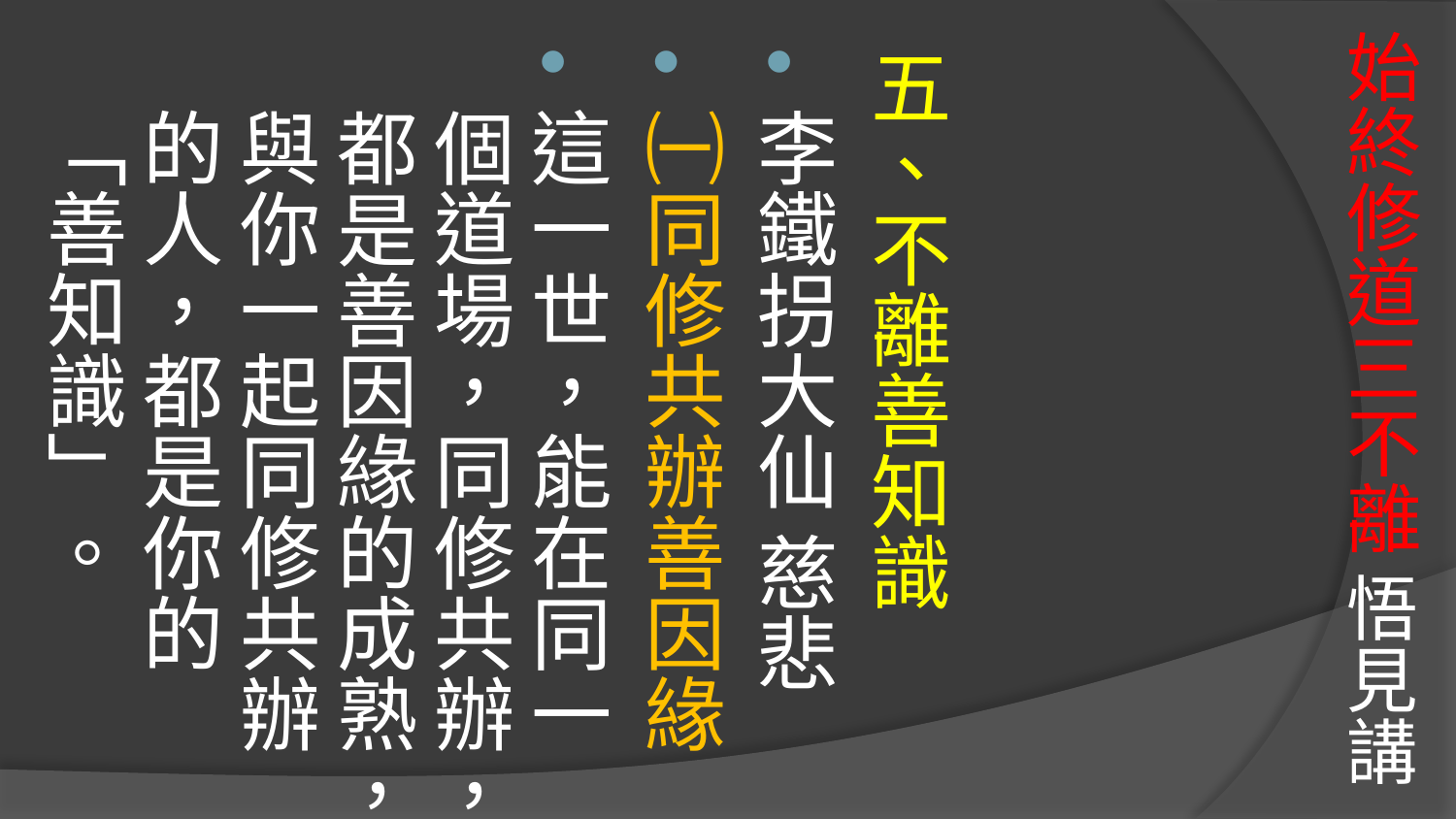

# 始終修道三不離 悟見講
五、不離善知識
李鐵拐大仙 慈悲
㈠同修共辦善因緣
這一世，能在同一個道場，同修共辦，都是善因緣的成熟，與你一起同修共辦的人，都是你的「善知識」。